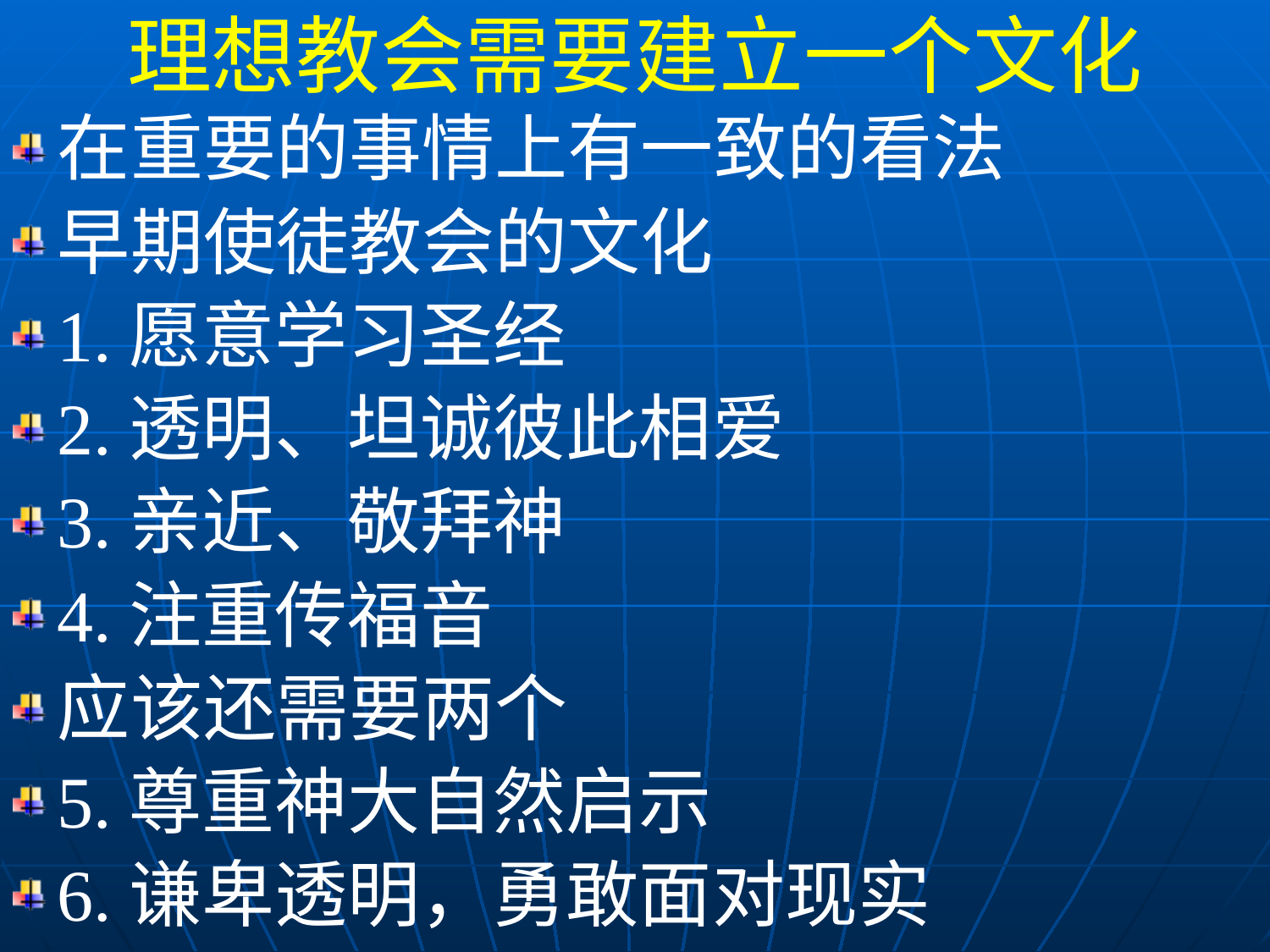

理想教会需要建立一个文化
在重要的事情上有一致的看法
早期使徒教会的文化
1.愿意学习圣经
2.透明、坦诚彼此相爱
3.亲近、敬拜神
4.注重传福音
应该还需要两个
5.尊重神大自然启示
6.谦卑透明，勇敢面对现实